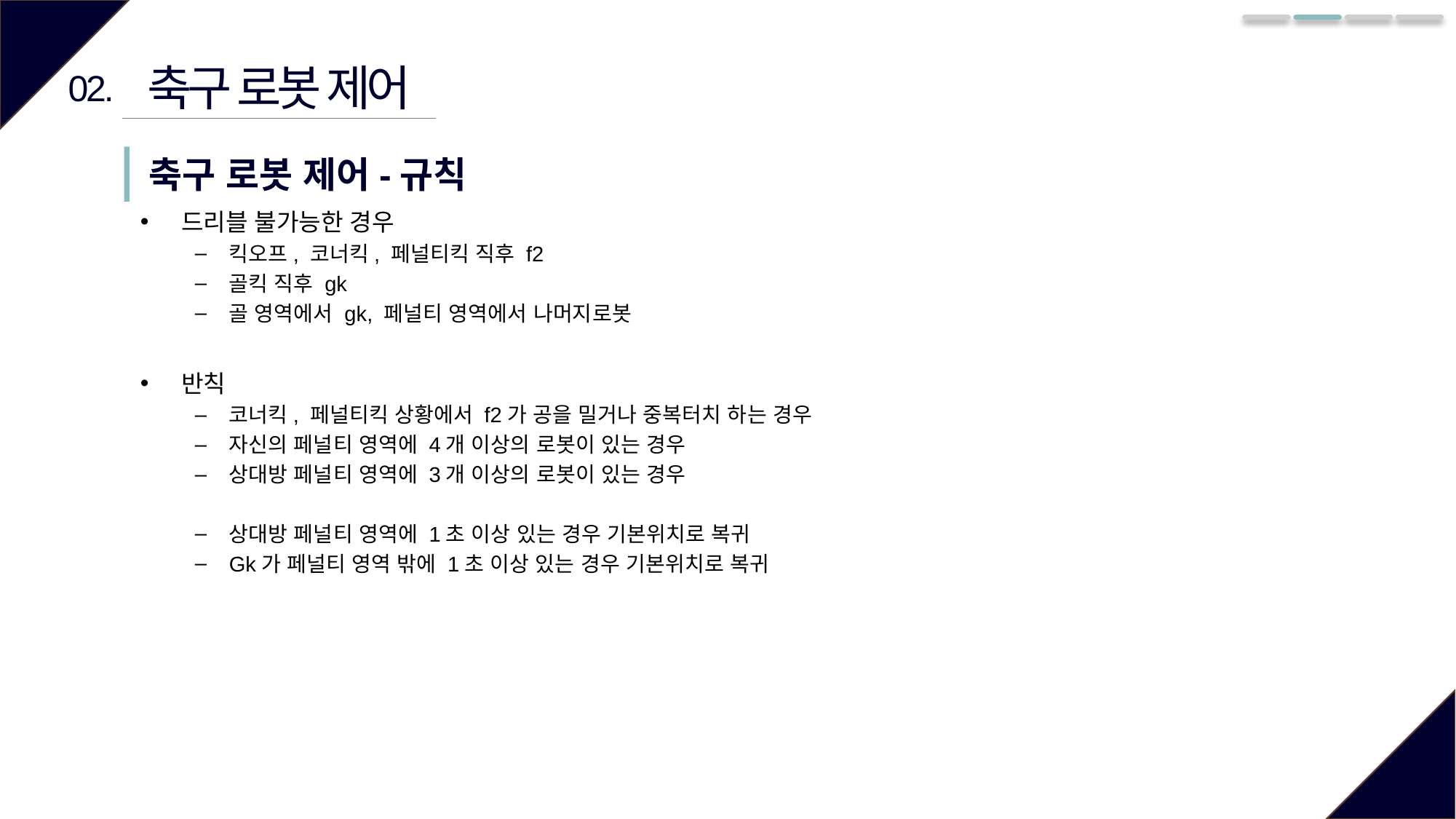

축구 로봇 제어
02.

축구 로봇 제어-규칙
드리블 불가능한 경우
킥오프, 코너킥, 페널티킥 직후 f2
골킥 직후 gk
골 영역에서 gk, 페널티 영역에서 나머지로봇

반칙
코너킥, 페널티킥 상황에서 f2가 공을 밀거나 중복터치 하는 경우
자신의 페널티 영역에 4개 이상의 로봇이 있는 경우
상대방 페널티 영역에 3개 이상의 로봇이 있는 경우

상대방 페널티 영역에 1초 이상 있는 경우 기본위치로 복귀
Gk가 페널티 영역 밖에 1초 이상 있는 경우 기본위치로 복귀